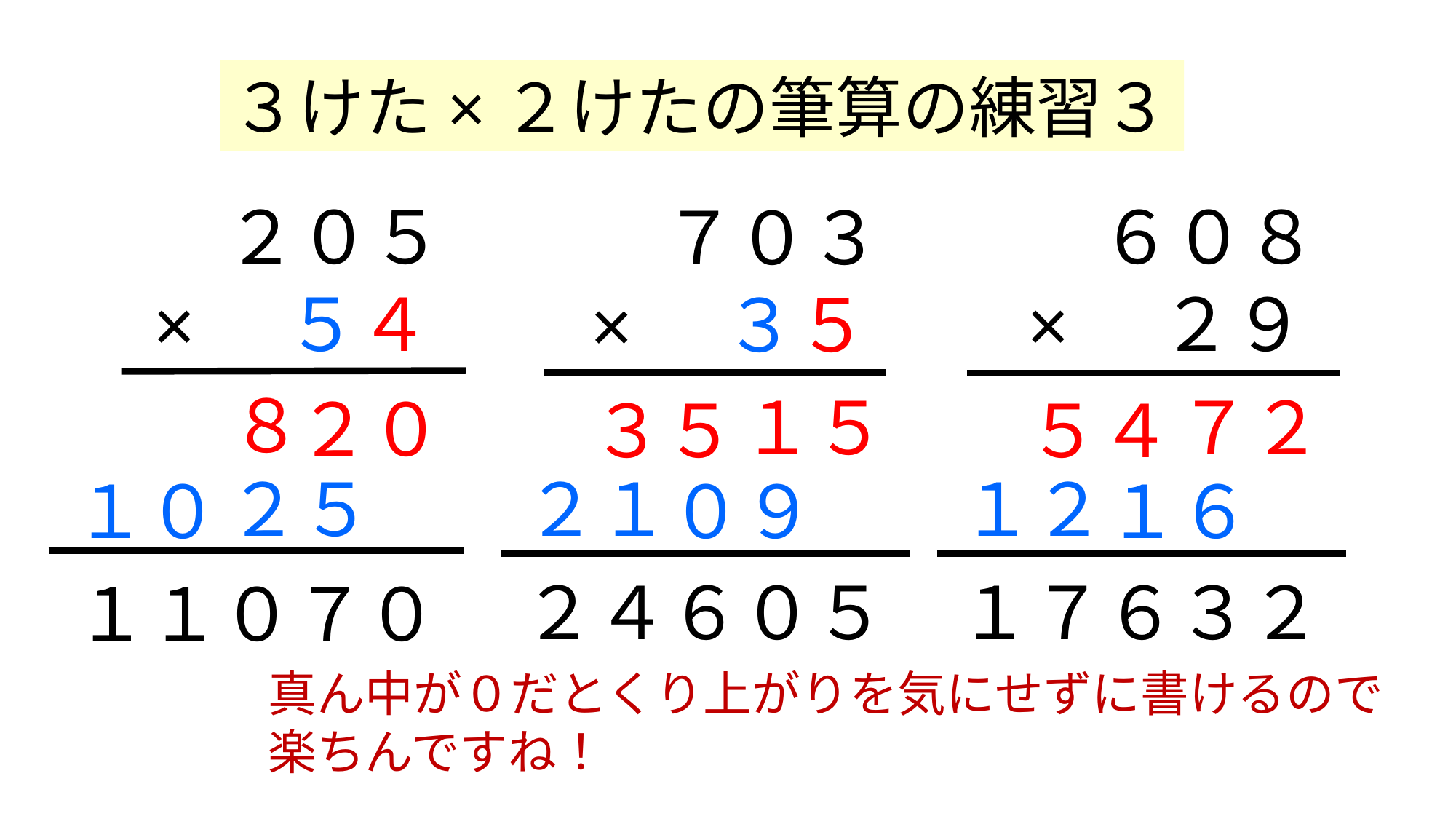

３けた×２けたの筆算の練習３
　２０５
×　５４
　６０８×　２９
　７０３×　３５
８
１５
７２
２０
３５
５４
２５
２１
１２
１０
０９
１６
２４６０５
１７６３２
１１０７０
真ん中が０だとくり上がりを気にせずに書けるので
楽ちんですね！